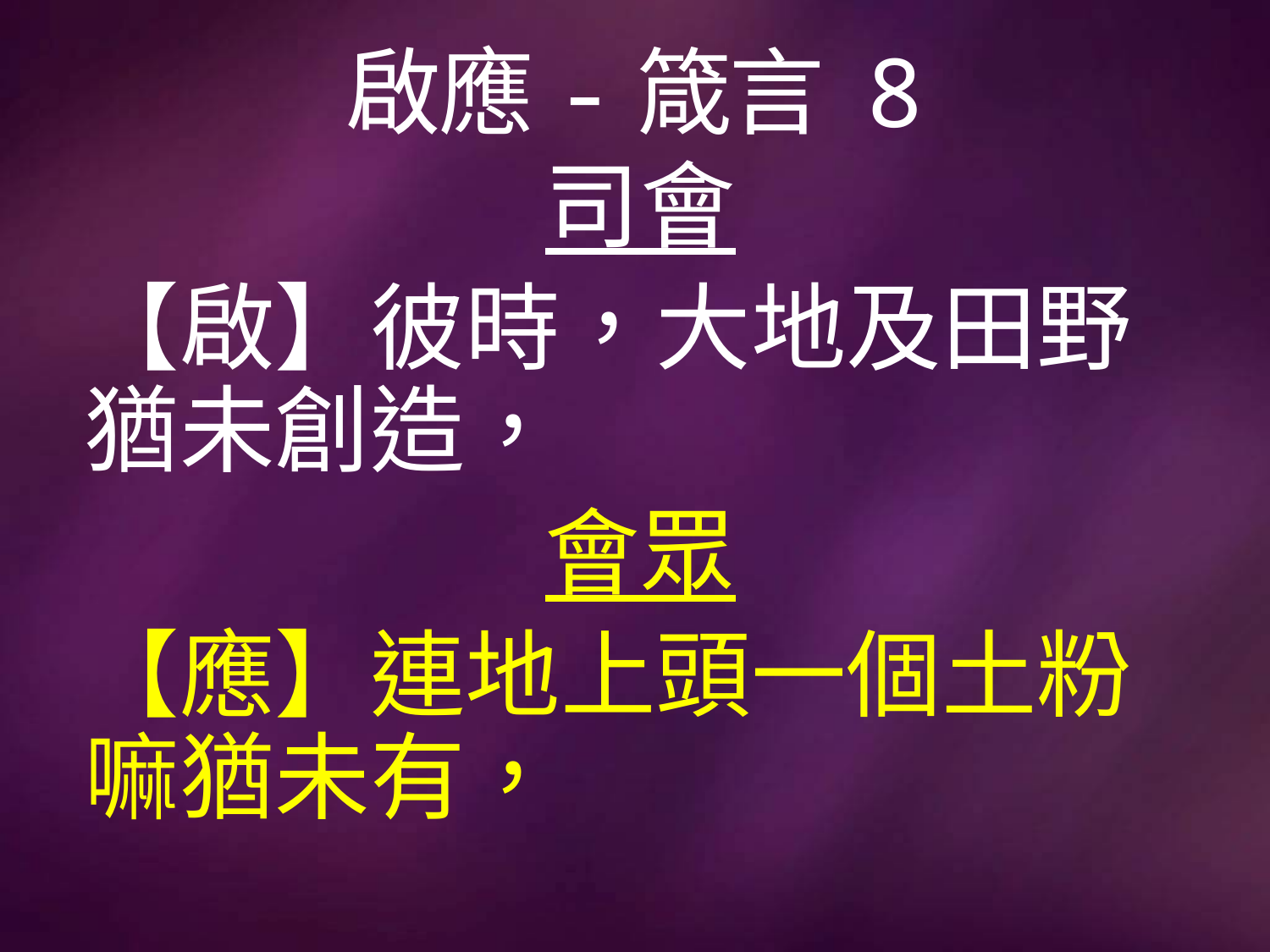

# 啟應-箴言 8
司會
【啟】彼時，大地及田野猶未創造，
會眾
【應】連地上頭一個土粉嘛猶未有，